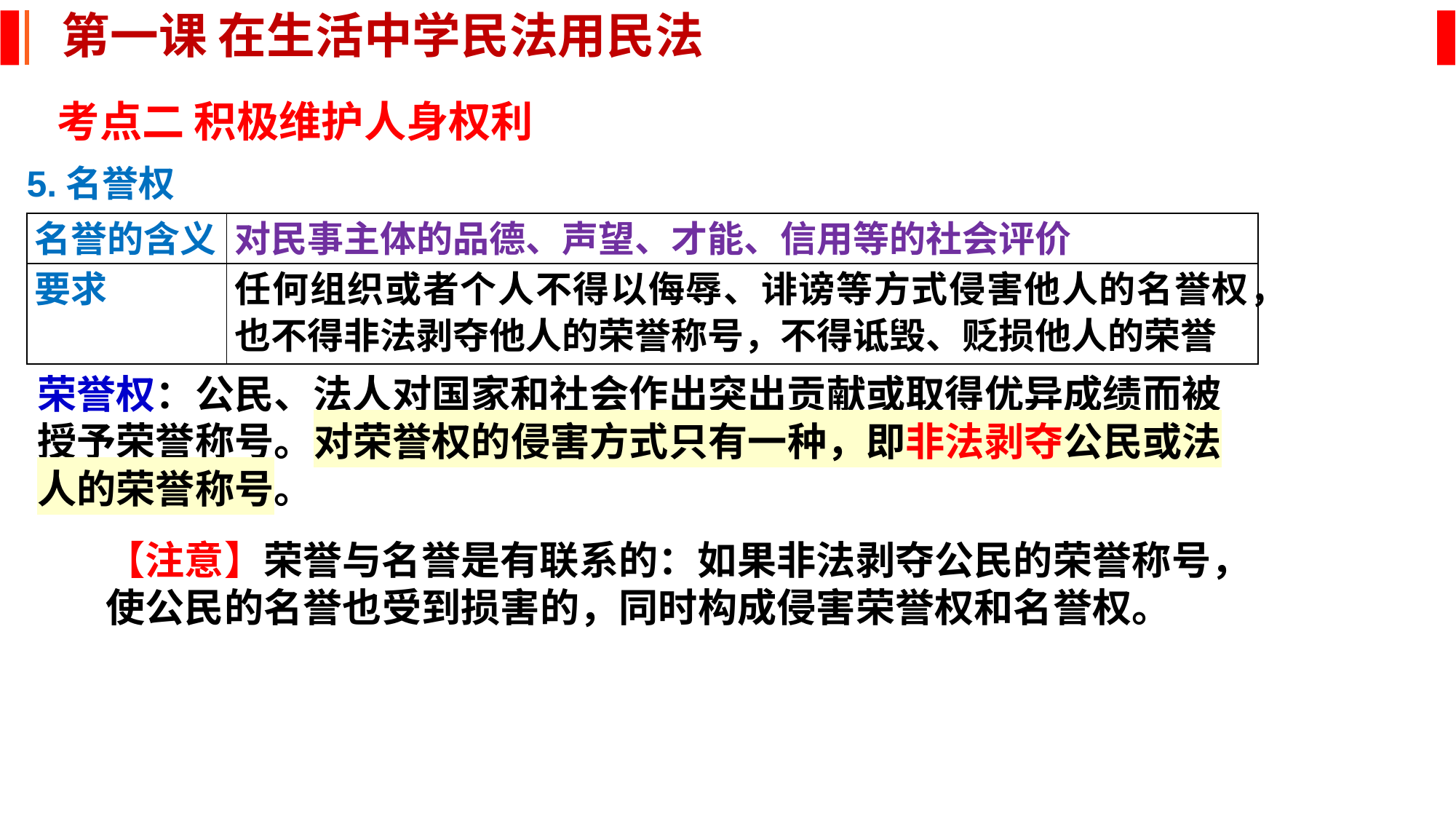

第一课 在生活中学民法用民法

考点二 积极维护人身权利
5.名誉权
| 名誉的含义 | 对民事主体的品德、声望、才能、信用等的社会评价 |
| --- | --- |
| 要求 | 任何组织或者个人不得以侮辱、诽谤等方式侵害他人的名誉权，也不得非法剥夺他人的荣誉称号，不得诋毁、贬损他人的荣誉 |
荣誉权：公民、法人对国家和社会作出突出贡献或取得优异成绩而被授予荣誉称号。对荣誉权的侵害方式只有一种，即非法剥夺公民或法人的荣誉称号。
【注意】荣誉与名誉是有联系的：如果非法剥夺公民的荣誉称号，使公民的名誉也受到损害的，同时构成侵害荣誉权和名誉权。